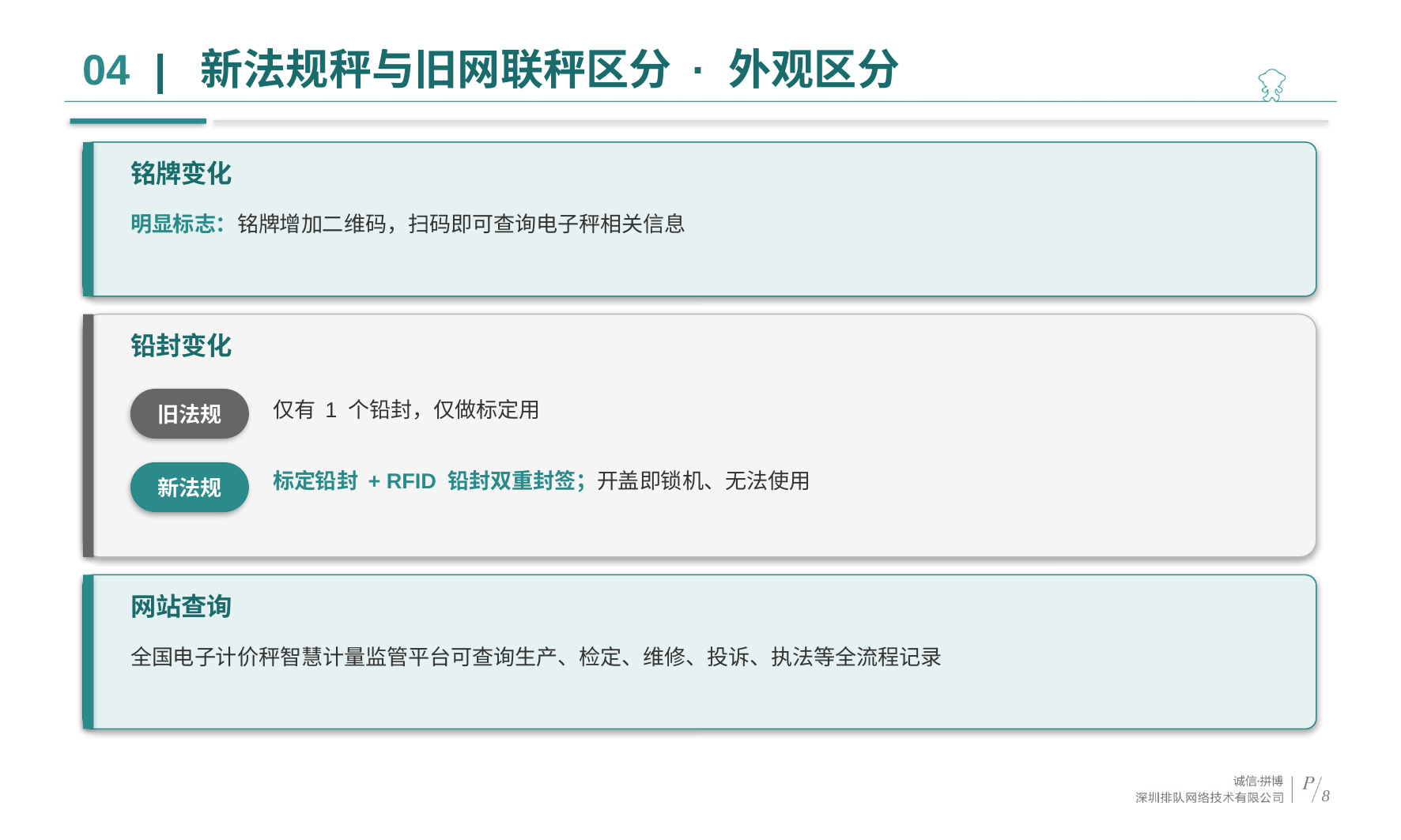

# 04  |  新法规秤与旧网联秤区分 · 外观区分

铭牌变化
明显标志：铭牌增加二维码，扫码即可查询电子秤相关信息

铅封变化
旧法规
仅有 1 个铅封，仅做标定用
新法规
标定铅封 + RFID 铅封双重封签；开盖即锁机、无法使用

网站查询
全国电子计价秤智慧计量监管平台可查询生产、检定、维修、投诉、执法等全流程记录